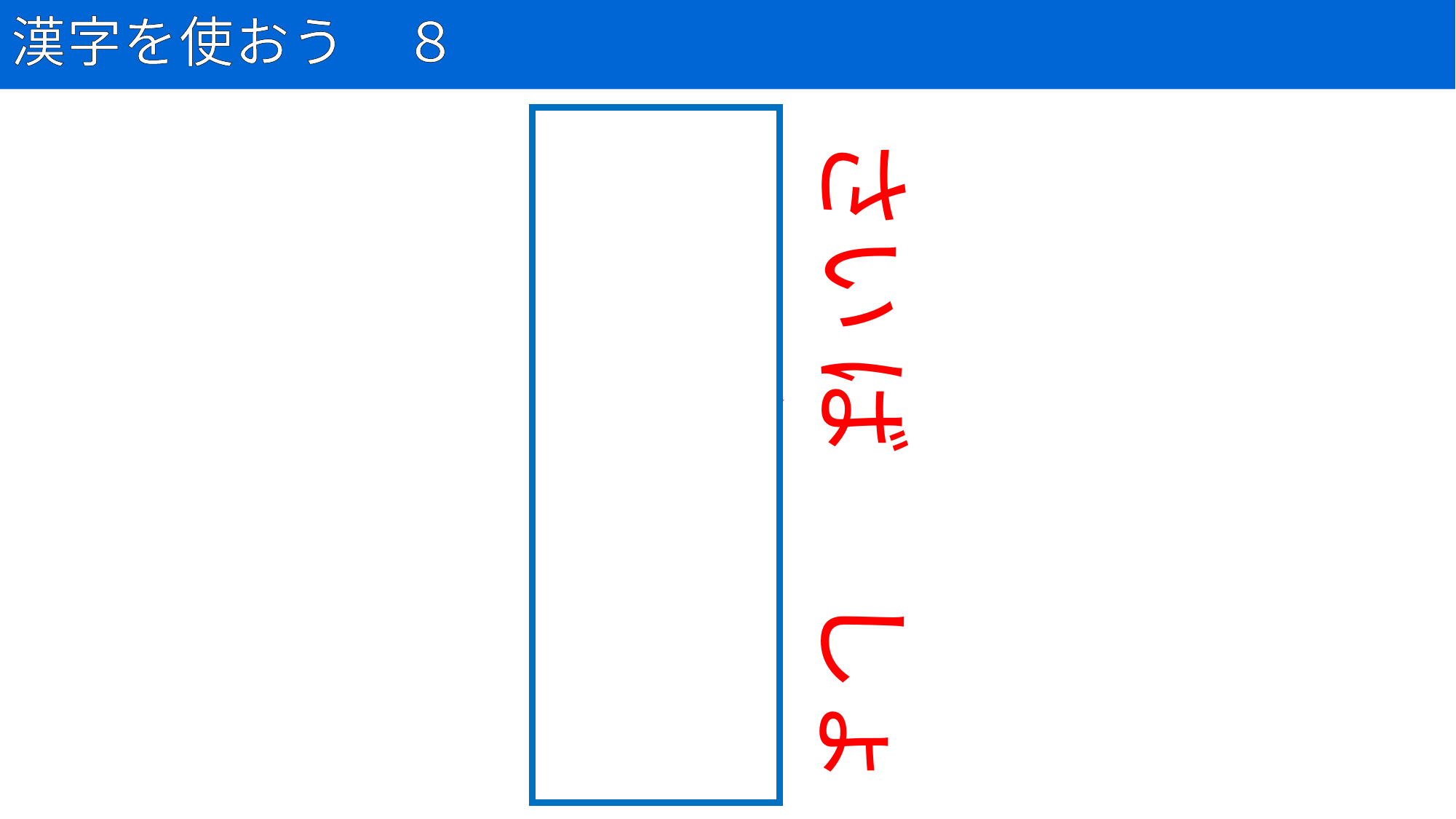

# 漢字を使おう　８
59
裁判所

さい
ばん
しょ